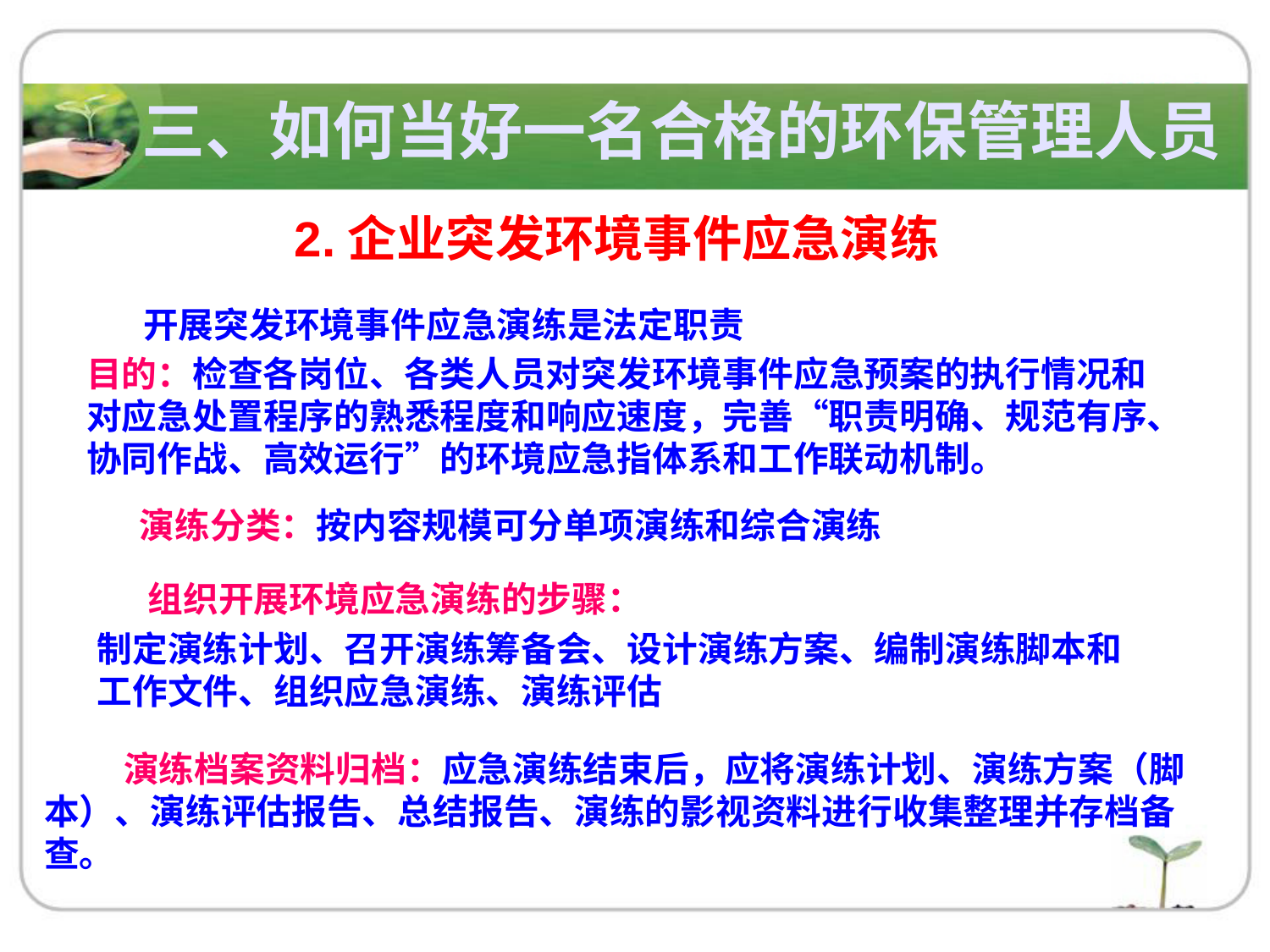

三、如何当好一名合格的环保管理人员
2.企业突发环境事件应急演练
      开展突发环境事件应急演练是法定职责
目的：检查各岗位、各类人员对突发环境事件应急预案的执行情况和对应急处置程序的熟悉程度和响应速度，完善“职责明确、规范有序、协同作战、高效运行”的环境应急指体系和工作联动机制。
演练分类：按内容规模可分单项演练和综合演练
      组织开展环境应急演练的步骤：
制定演练计划、召开演练筹备会、设计演练方案、编制演练脚本和工作文件、组织应急演练、演练评估
          演练档案资料归档：应急演练结束后，应将演练计划、演练方案（脚本）、演练评估报告、总结报告、演练的影视资料进行收集整理并存档备查。